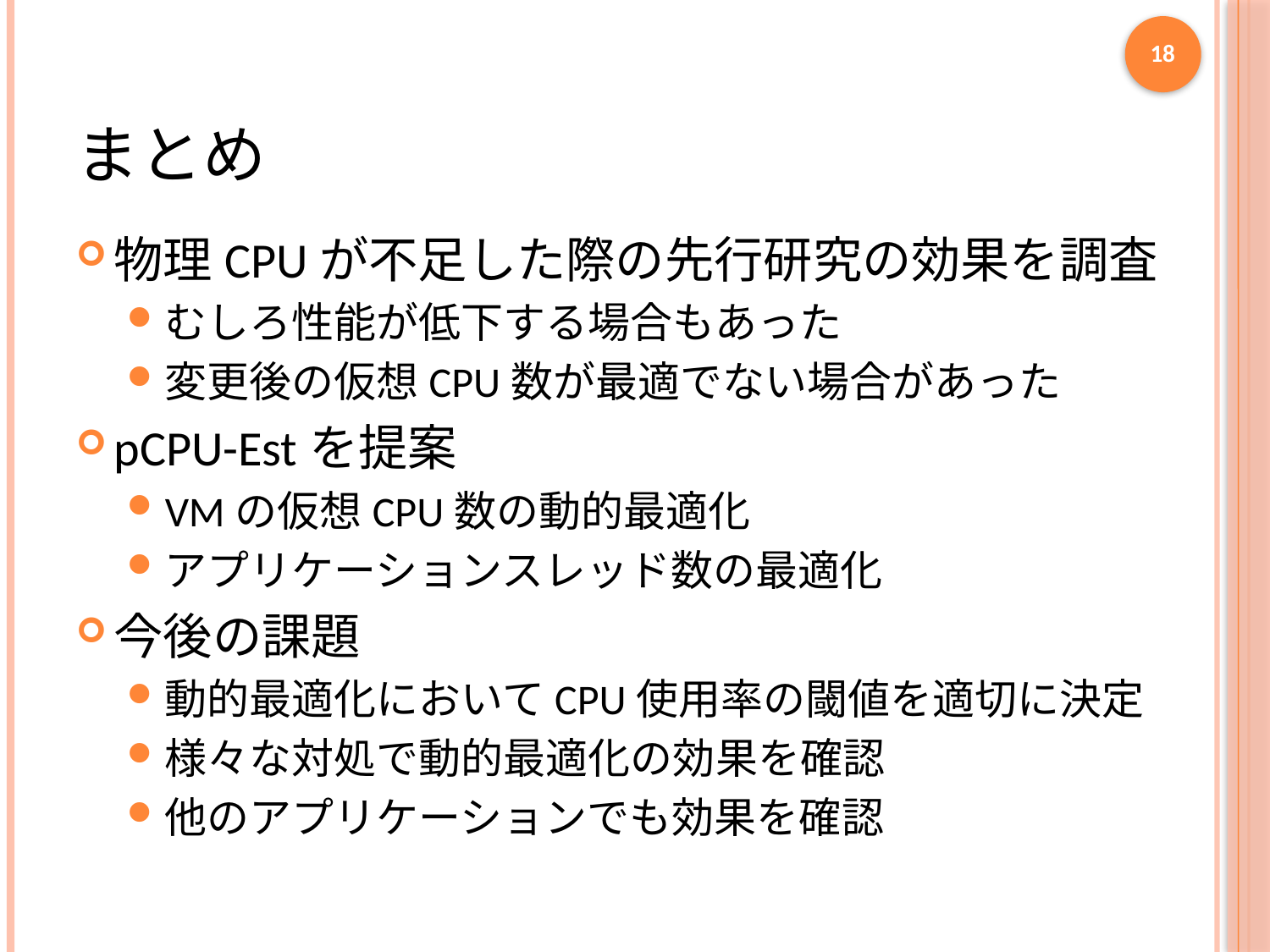

18
# まとめ
物理CPUが不足した際の先行研究の効果を調査
むしろ性能が低下する場合もあった
変更後の仮想CPU数が最適でない場合があった
pCPU-Estを提案
VMの仮想CPU数の動的最適化
アプリケーションスレッド数の最適化
今後の課題
動的最適化においてCPU使用率の閾値を適切に決定
様々な対処で動的最適化の効果を確認
他のアプリケーションでも効果を確認